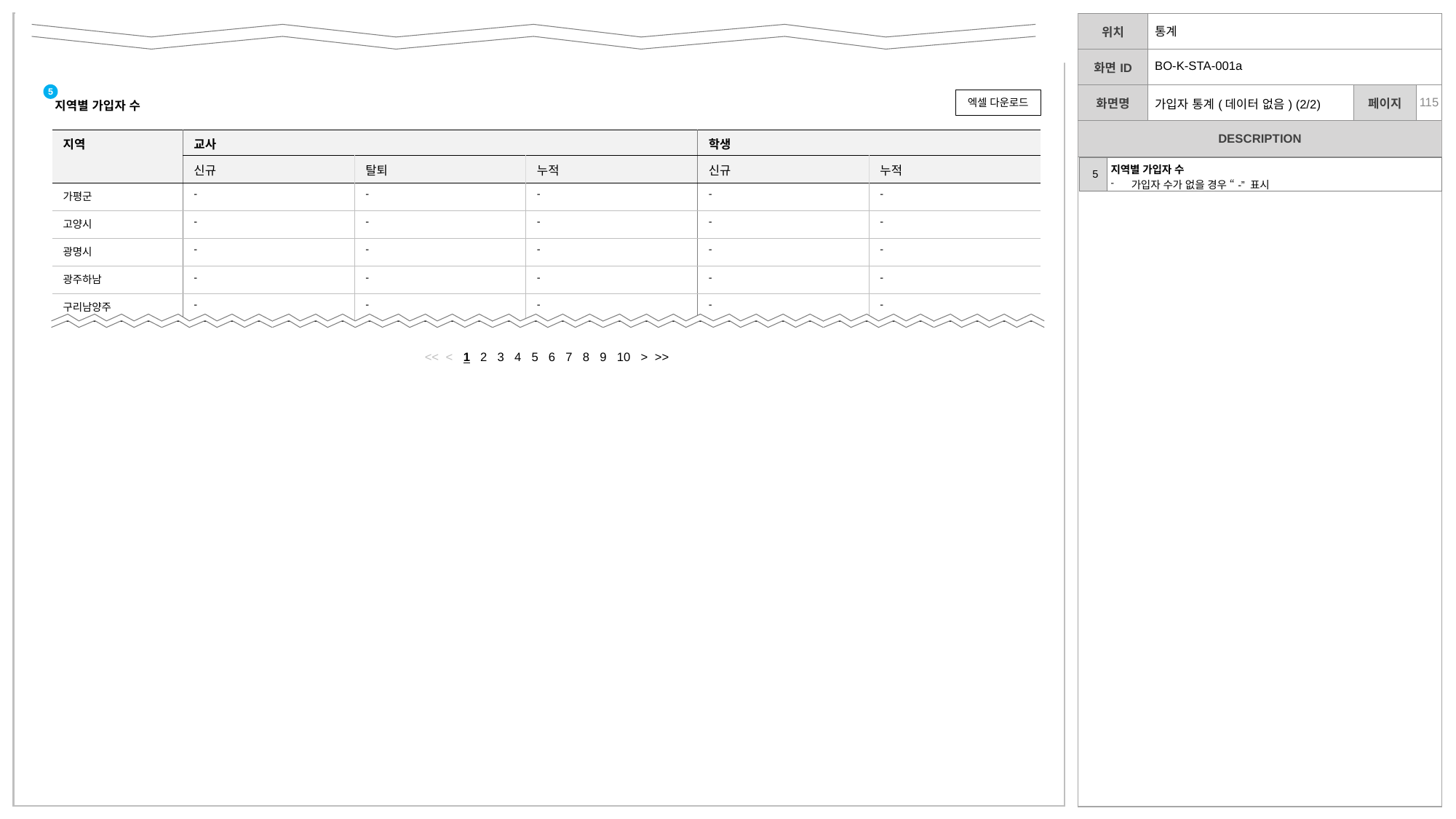

| Ver | Description |
| --- | --- |
| 3.2.1 | 가입자 통계 (데이터 없음) 화면 추가 |

|  | 통계 |  |  |
| --- | --- | --- | --- |
|  | BO-K-STA-001a |  |  |
|  | 가입자 통계(데이터 없음) (2/2) |  |  |
5
엑셀 다운로드
지역별 가입자 수
| 지역 | 교사 |  |  | 학생 |  |
| --- | --- | --- | --- | --- | --- |
|  | 신규 | 탈퇴 | 누적 | 신규 | 누적 |
| 가평군 | - | - | - | - | - |
| 고양시 | - | - | - | - | - |
| 광명시 | - | - | - | - | - |
| 광주하남 | - | - | - | - | - |
| 구리남양주 | - | - | - | - | - |
| 5 | 지역별 가입자 수 가입자 수가 없을 경우 “-” 표시 |
| --- | --- |

<<  <   1   2   3   4   5   6   7   8   9   10   >  >>